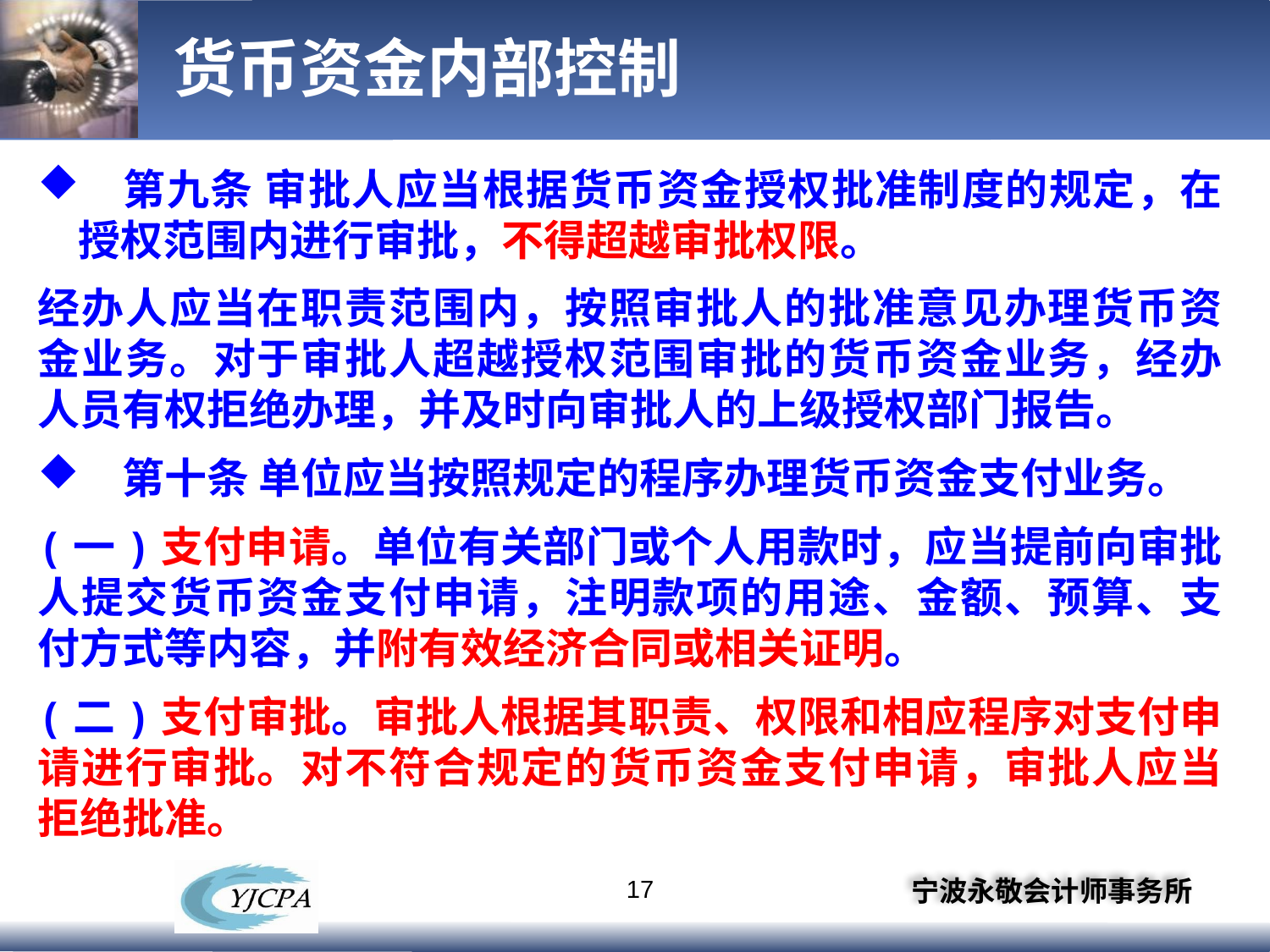

# 货币资金内部控制
　第九条 审批人应当根据货币资金授权批准制度的规定，在授权范围内进行审批，不得超越审批权限。
经办人应当在职责范围内，按照审批人的批准意见办理货币资金业务。对于审批人超越授权范围审批的货币资金业务，经办人员有权拒绝办理，并及时向审批人的上级授权部门报告。
　第十条 单位应当按照规定的程序办理货币资金支付业务。
(一)支付申请。单位有关部门或个人用款时，应当提前向审批人提交货币资金支付申请，注明款项的用途、金额、预算、支付方式等内容，并附有效经济合同或相关证明。
(二)支付审批。审批人根据其职责、权限和相应程序对支付申请进行审批。对不符合规定的货币资金支付申请，审批人应当拒绝批准。